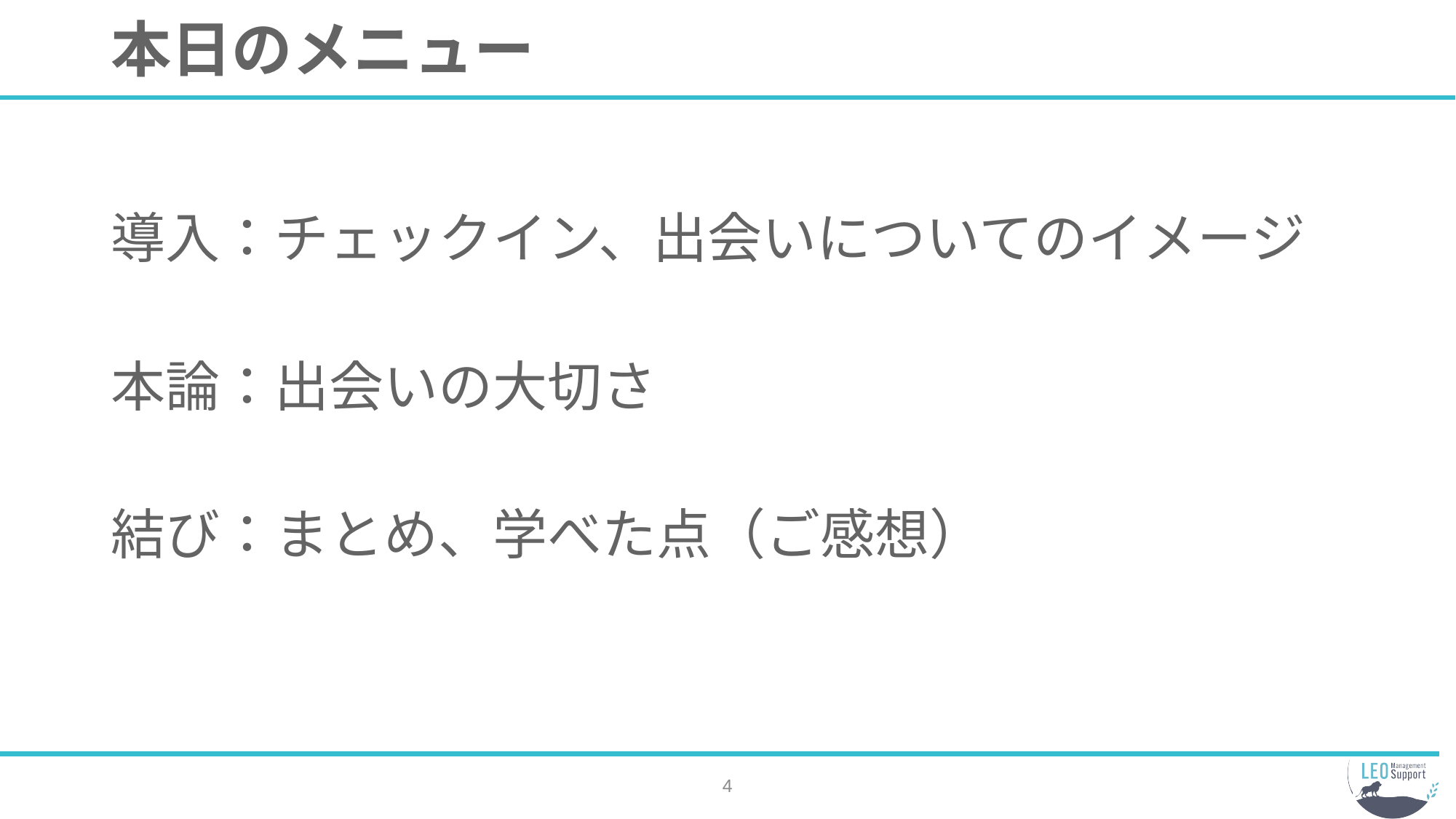

# 本日のメニュー
導入：チェックイン、出会いについてのイメージ

本論：出会いの大切さ

結び：まとめ、学べた点（ご感想）
4